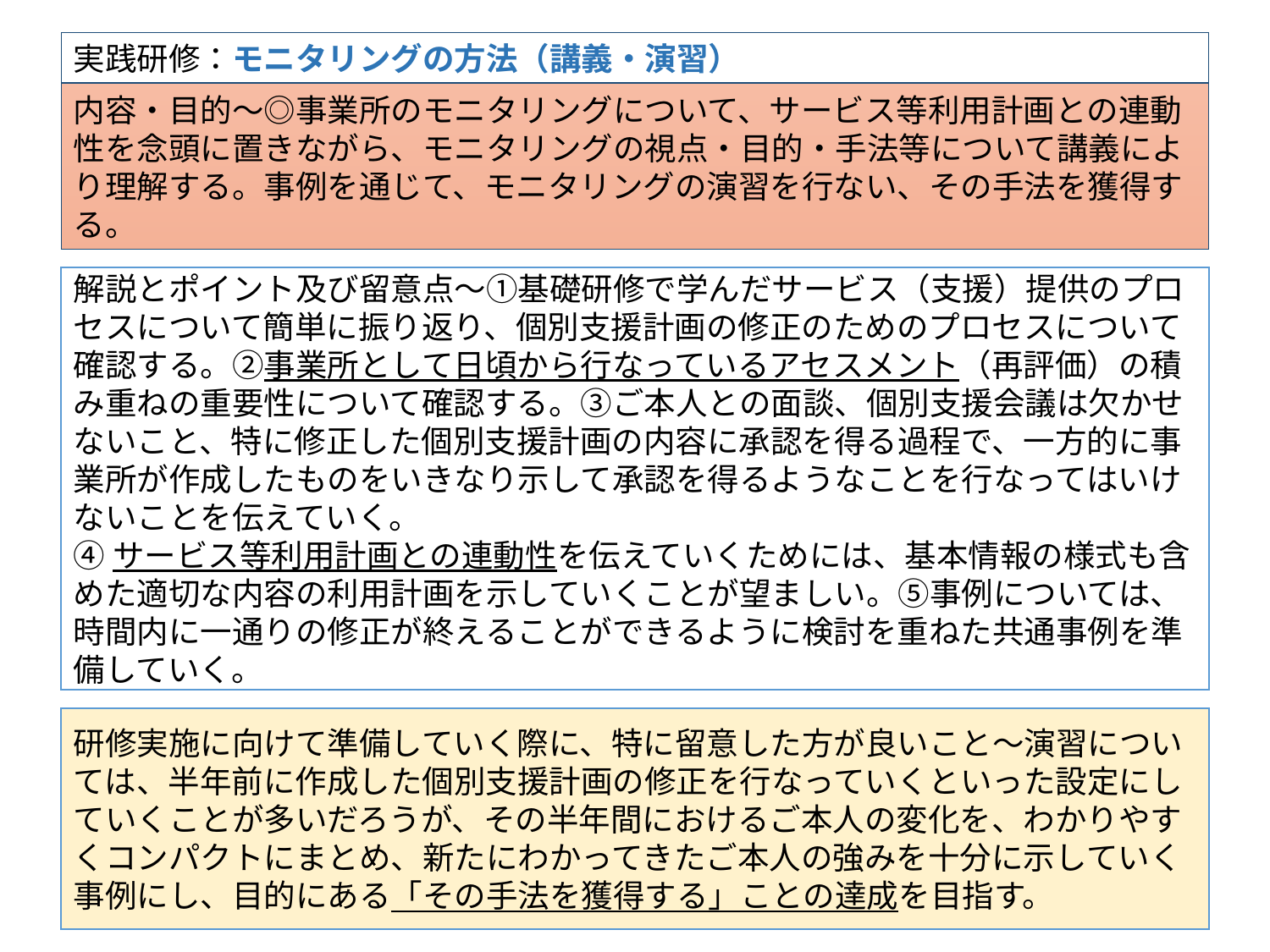

実践研修：モニタリングの方法（講義・演習）
内容・目的～◎事業所のモニタリングについて、サービス等利用計画との連動性を念頭に置きながら、モニタリングの視点・目的・手法等について講義により理解する。事例を通じて、モニタリングの演習を行ない、その手法を獲得する。
解説とポイント及び留意点～①基礎研修で学んだサービス（支援）提供のプロセスについて簡単に振り返り、個別支援計画の修正のためのプロセスについて確認する。②事業所として日頃から行なっているアセスメント（再評価）の積み重ねの重要性について確認する。③ご本人との面談、個別支援会議は欠かせないこと、特に修正した個別支援計画の内容に承認を得る過程で、一方的に事業所が作成したものをいきなり示して承認を得るようなことを行なってはいけないことを伝えていく。
④サービス等利用計画との連動性を伝えていくためには、基本情報の様式も含めた適切な内容の利用計画を示していくことが望ましい。⑤事例については、時間内に一通りの修正が終えることができるように検討を重ねた共通事例を準備していく。
研修実施に向けて準備していく際に、特に留意した方が良いこと～演習については、半年前に作成した個別支援計画の修正を行なっていくといった設定にしていくことが多いだろうが、その半年間におけるご本人の変化を、わかりやすくコンパクトにまとめ、新たにわかってきたご本人の強みを十分に示していく事例にし、目的にある「その手法を獲得する」ことの達成を目指す。